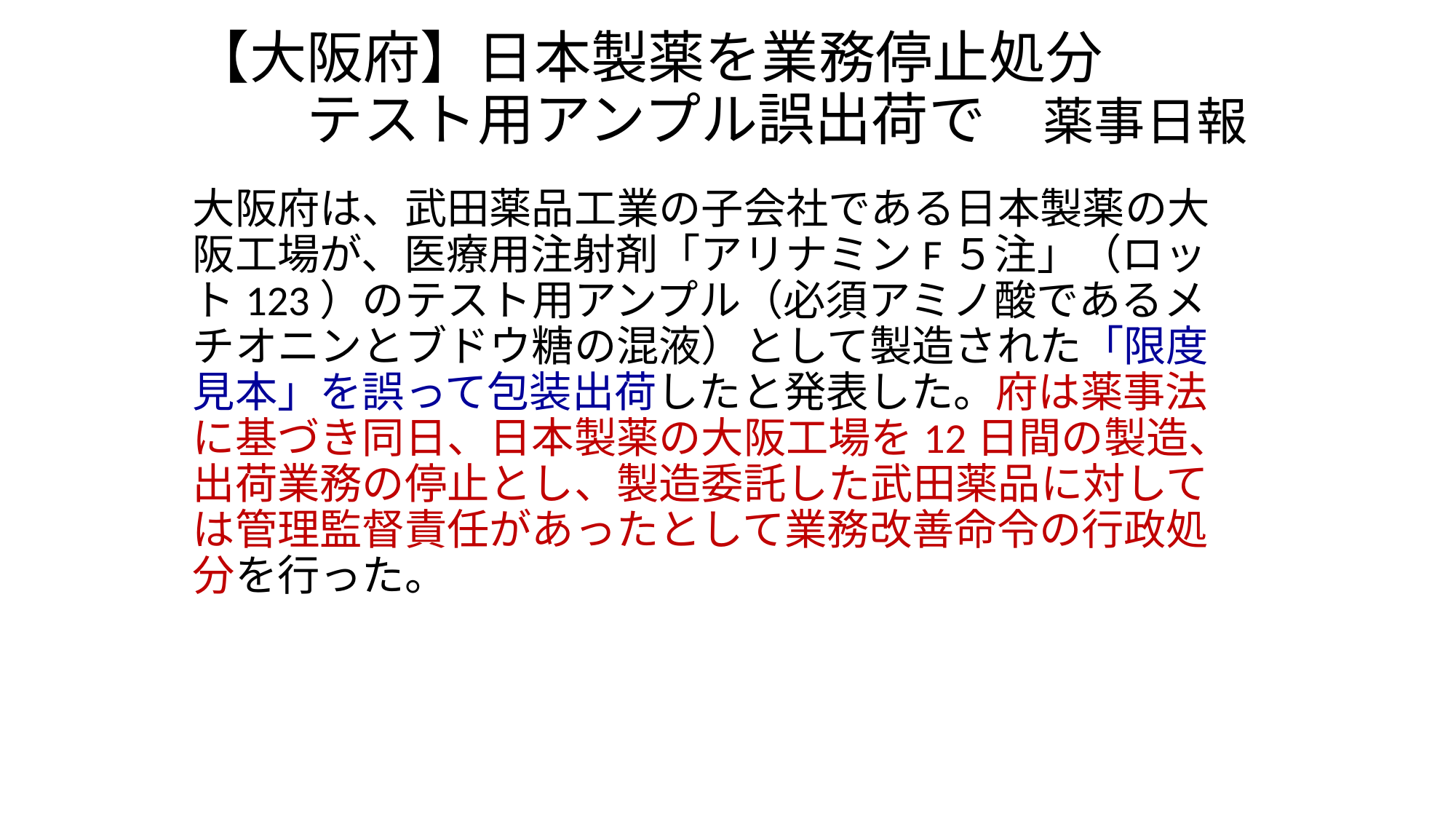

# 【大阪府】日本製薬を業務停止処分 　　テスト用アンプル誤出荷で　薬事日報
大阪府は、武田薬品工業の子会社である日本製薬の大阪工場が、医療用注射剤「アリナミンF５注」（ロット123）のテスト用アンプル（必須アミノ酸であるメチオニンとブドウ糖の混液）として製造された「限度見本」を誤って包装出荷したと発表した。府は薬事法に基づき同日、日本製薬の大阪工場を12日間の製造、出荷業務の停止とし、製造委託した武田薬品に対しては管理監督責任があったとして業務改善命令の行政処分を行った。